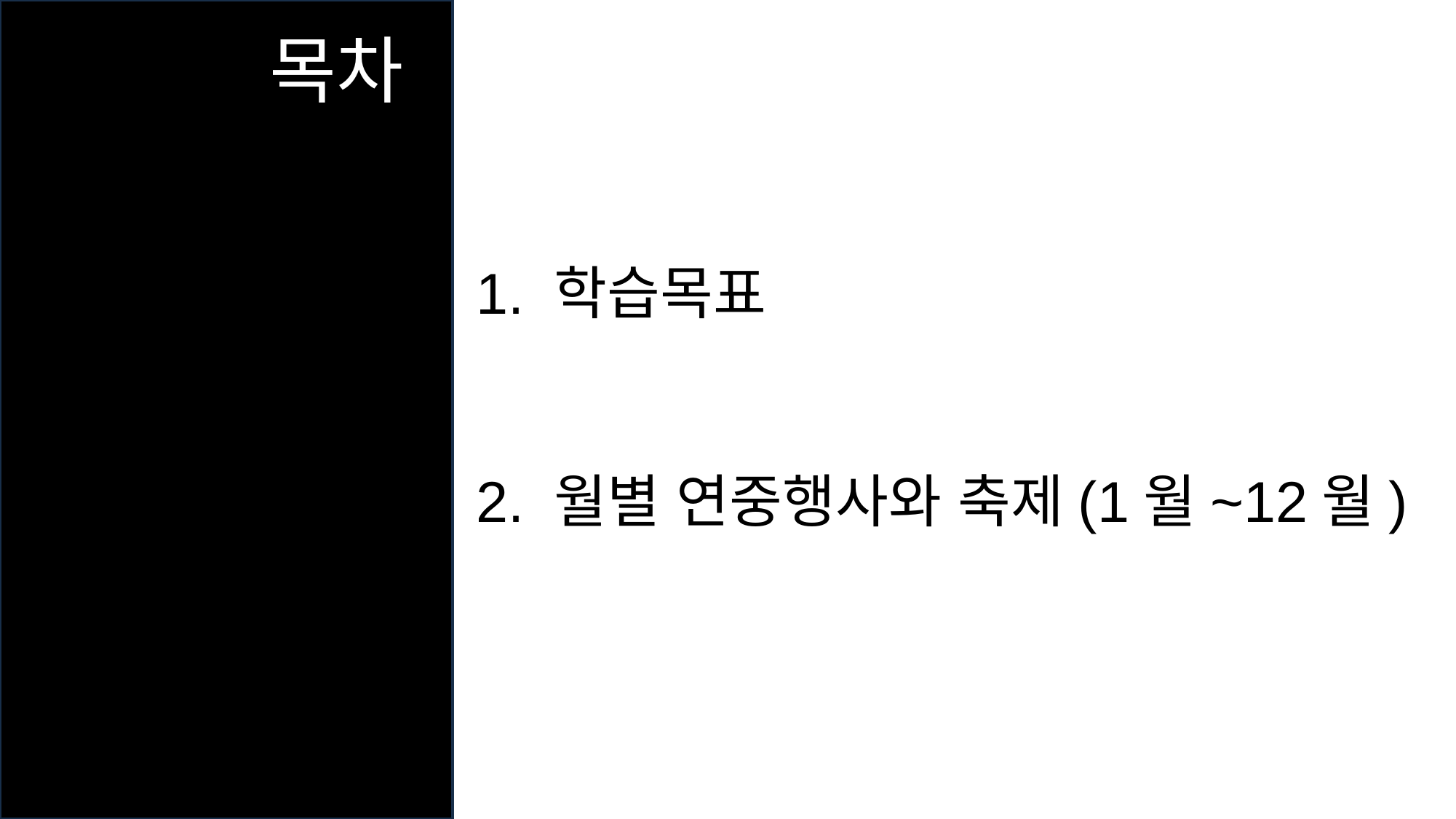

목차
1. 학습목표

2. 월별 연중행사와 축제(1월~12월)